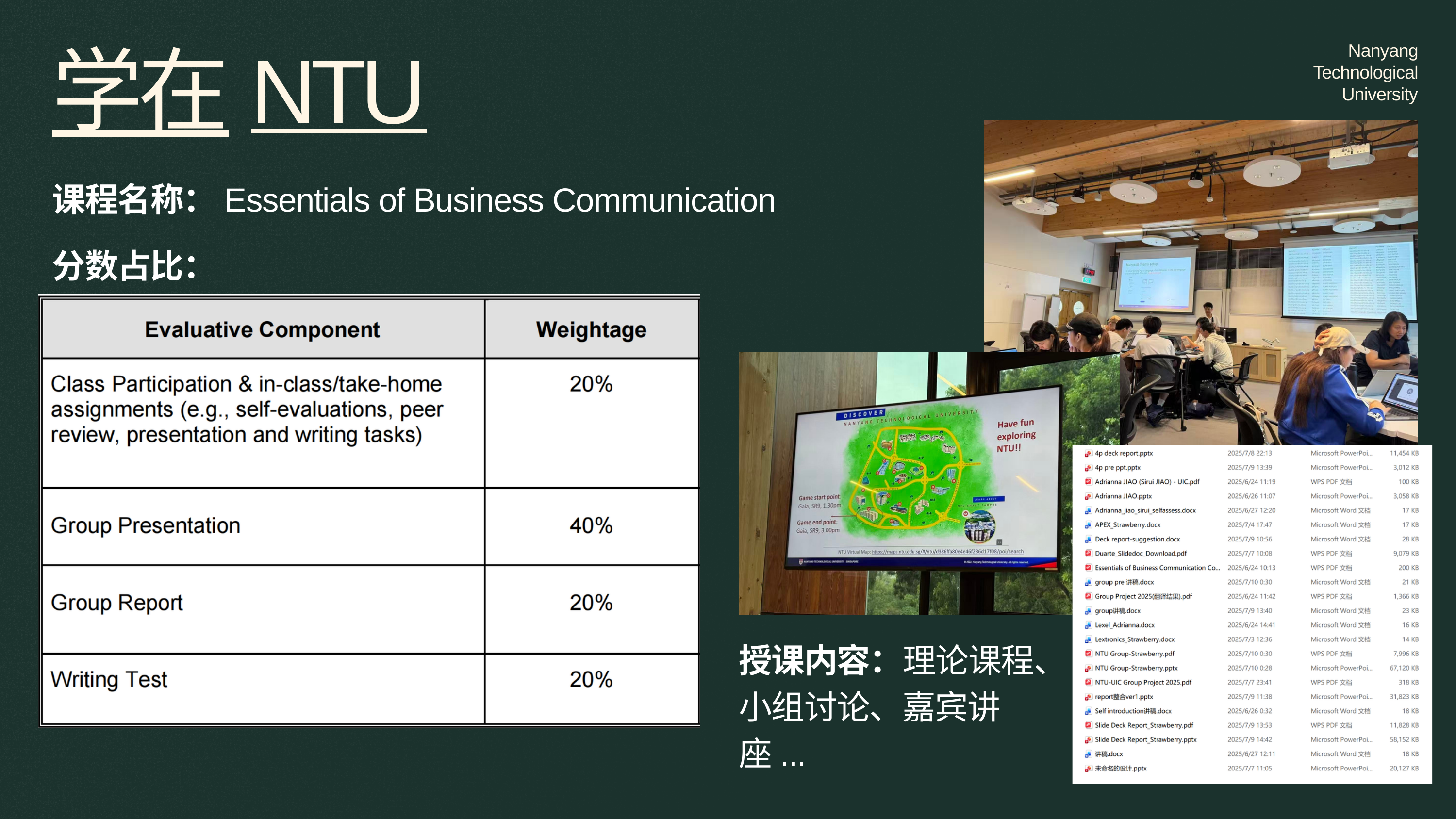

Nanyang Technological University
学在NTU

课程名称：Essentials of Business Communication
分数占比：

授课内容：理论课程、小组讨论、嘉宾讲座...